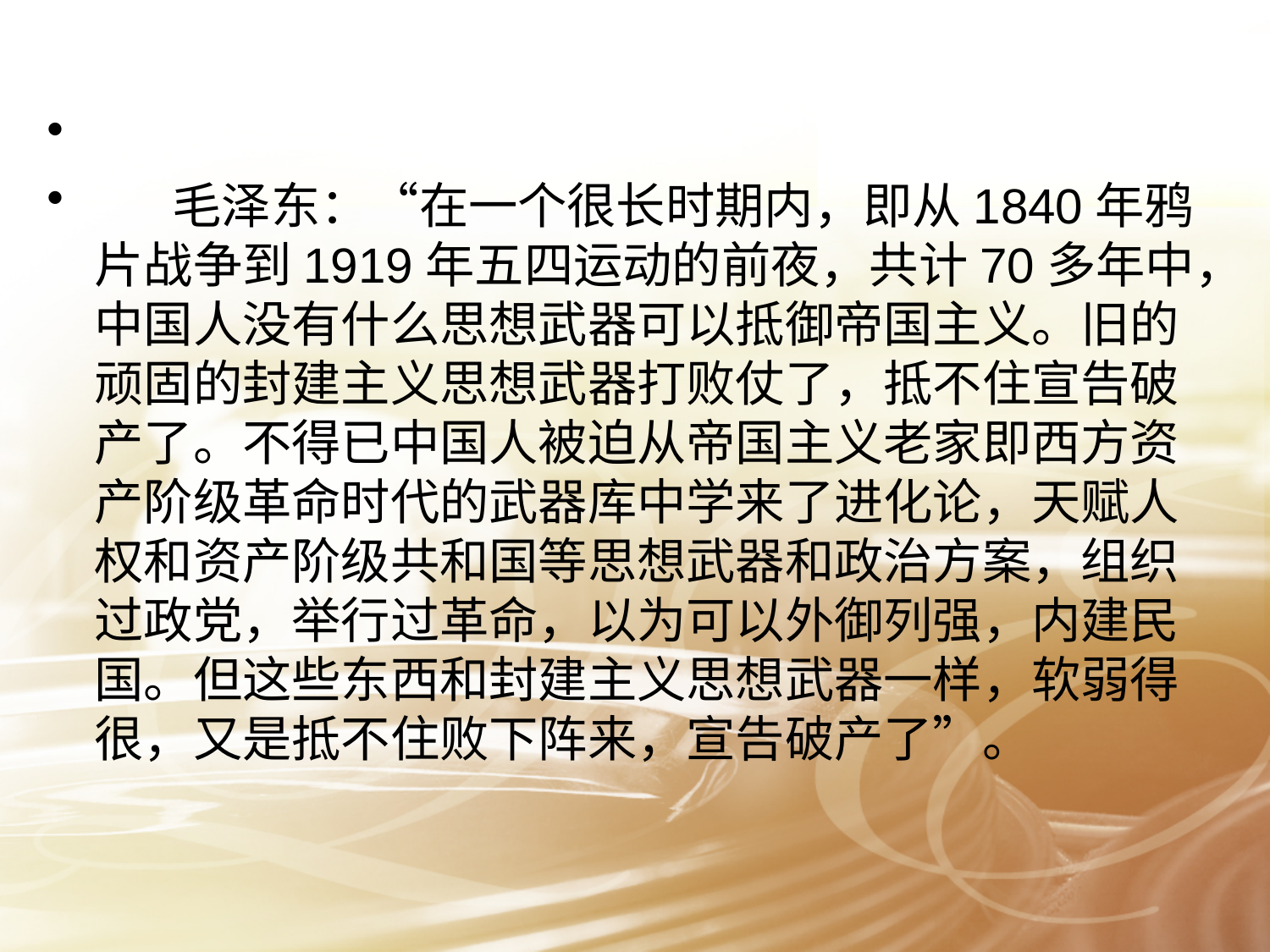

#

      毛泽东：“在一个很长时期内，即从1840年鸦片战争到1919年五四运动的前夜，共计70多年中，中国人没有什么思想武器可以抵御帝国主义。旧的顽固的封建主义思想武器打败仗了，抵不住宣告破产了。不得已中国人被迫从帝国主义老家即西方资产阶级革命时代的武器库中学来了进化论，天赋人权和资产阶级共和国等思想武器和政治方案，组织过政党，举行过革命，以为可以外御列强，内建民国。但这些东西和封建主义思想武器一样，软弱得很，又是抵不住败下阵来，宣告破产了”。